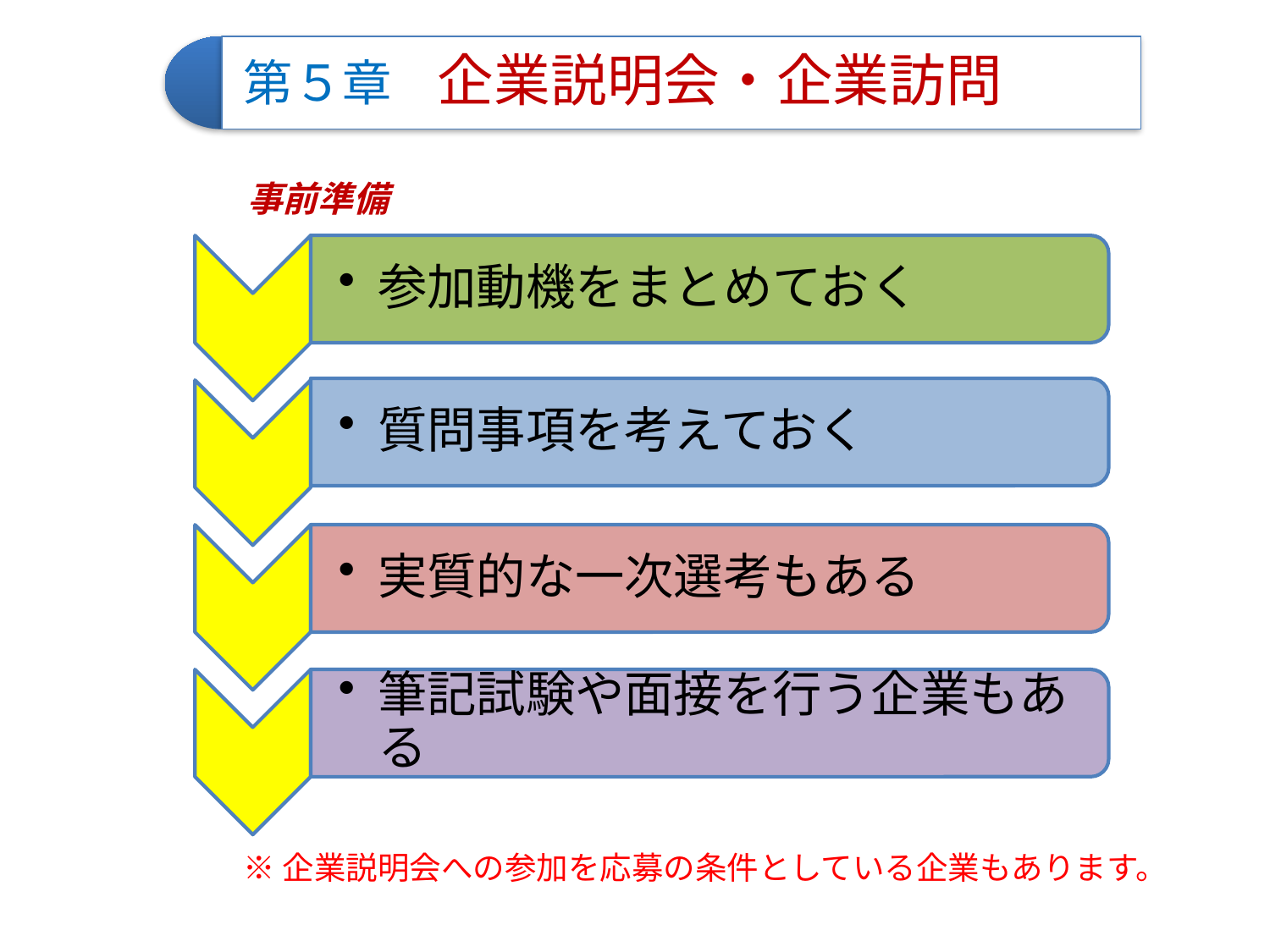

第５章　企業説明会・企業訪問

事前準備

参加動機をまとめておく

質問事項を考えておく

実質的な一次選考もある

筆記試験や面接を行う企業もある
※企業説明会への参加を応募の条件としている企業もあります。